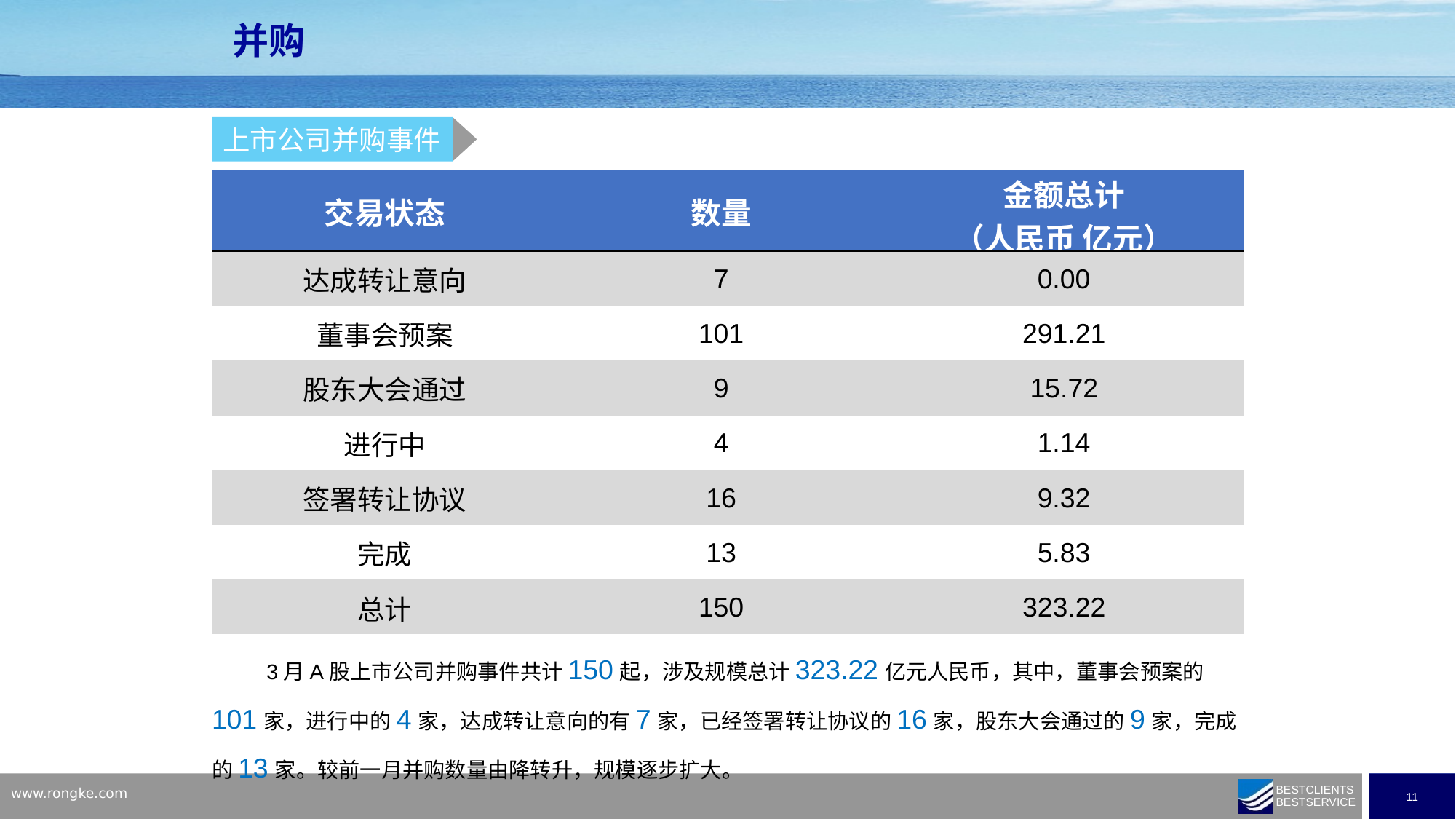

并购
上市公司并购事件

| 交易状态 | 数量 | 金额总计 （人民币 亿元） |
| --- | --- | --- |
| 达成转让意向 | 7 | 0.00 |
| 董事会预案 | 101 | 291.21 |
| 股东大会通过 | 9 | 15.72 |
| 进行中 | 4 | 1.14 |
| 签署转让协议 | 16 | 9.32 |
| 完成 | 13 | 5.83 |
| 总计 | 150 | 323.22 |
3月A股上市公司并购事件共计150起，涉及规模总计323.22亿元人民币，其中，董事会预案的101家，进行中的4家，达成转让意向的有7家，已经签署转让协议的16家，股东大会通过的9家，完成的13家。较前一月并购数量由降转升，规模逐步扩大。